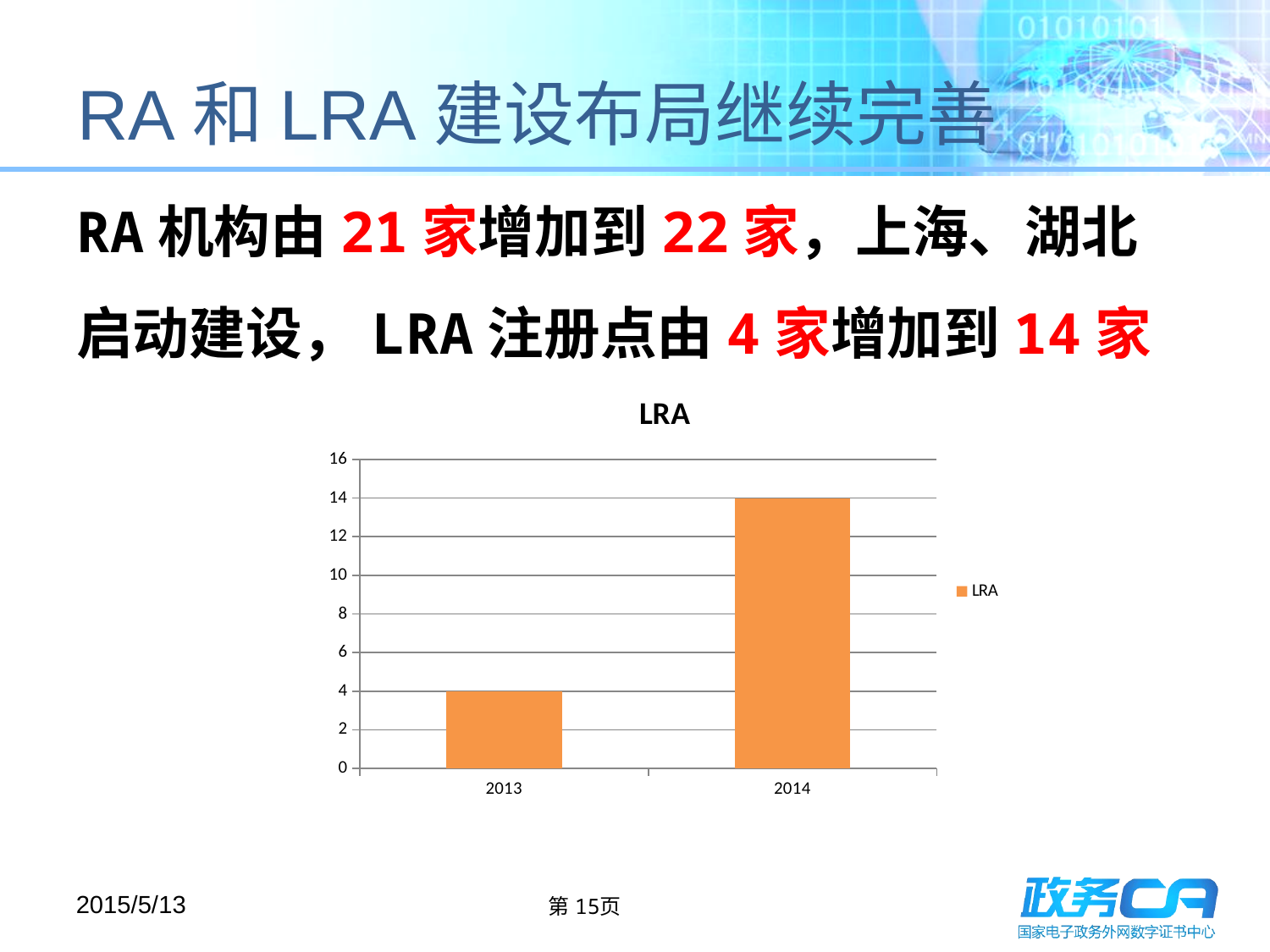

# RA和LRA建设布局继续完善
RA机构由21家增加到22家，上海、湖北启动建设，LRA注册点由4家增加到14家

### Chart:

| Category |  |
|---|---|
| 2013 | 4.0 |
| 2014 | 14.0 |
2015/5/13
第15页